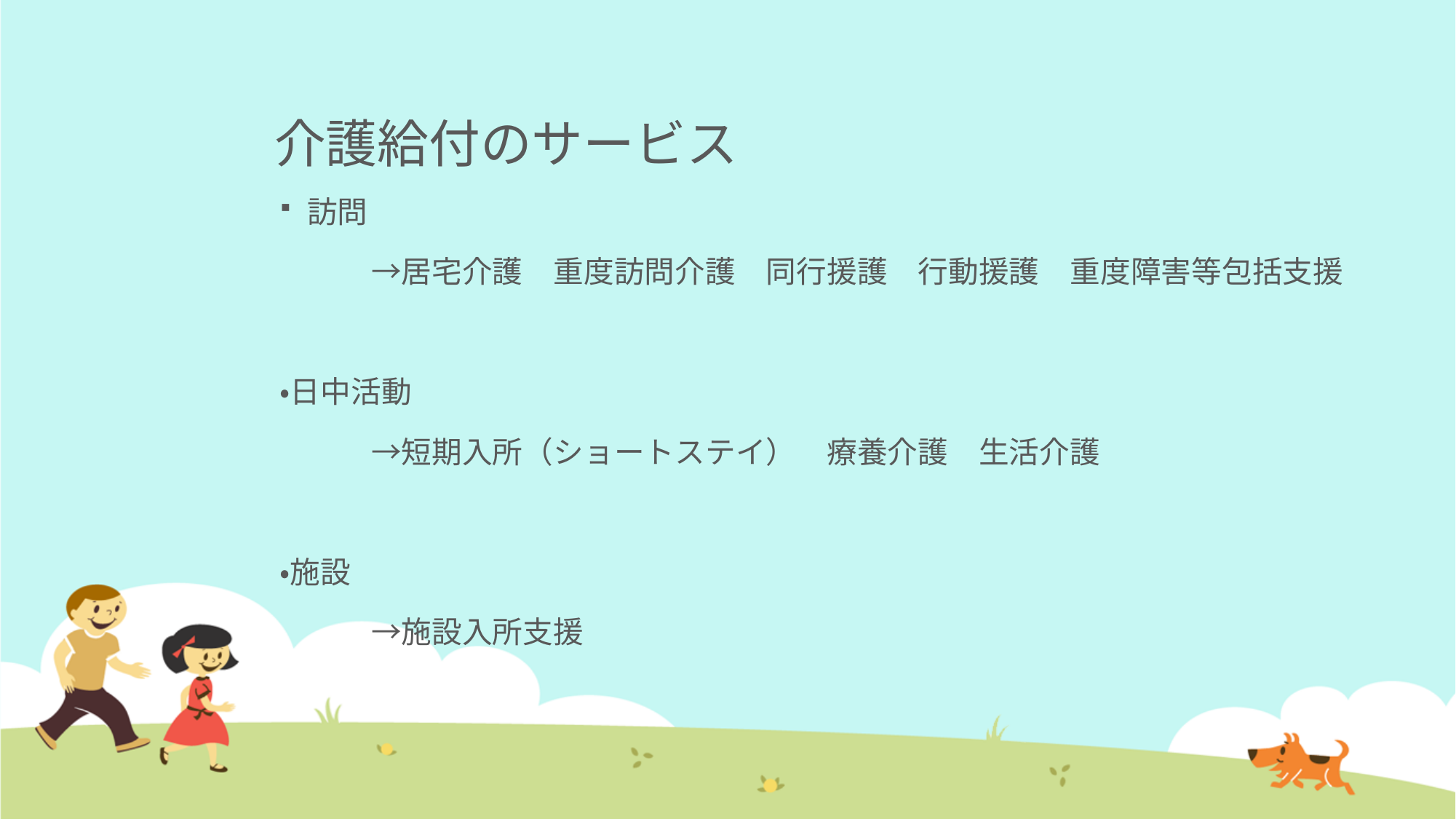

# 介護給付のサービス
訪問
　　　→居宅介護　重度訪問介護　同行援護　行動援護　重度障害等包括支援

・日中活動
　　　→短期入所（ショートステイ）　療養介護　生活介護

・施設
　　　→施設入所支援